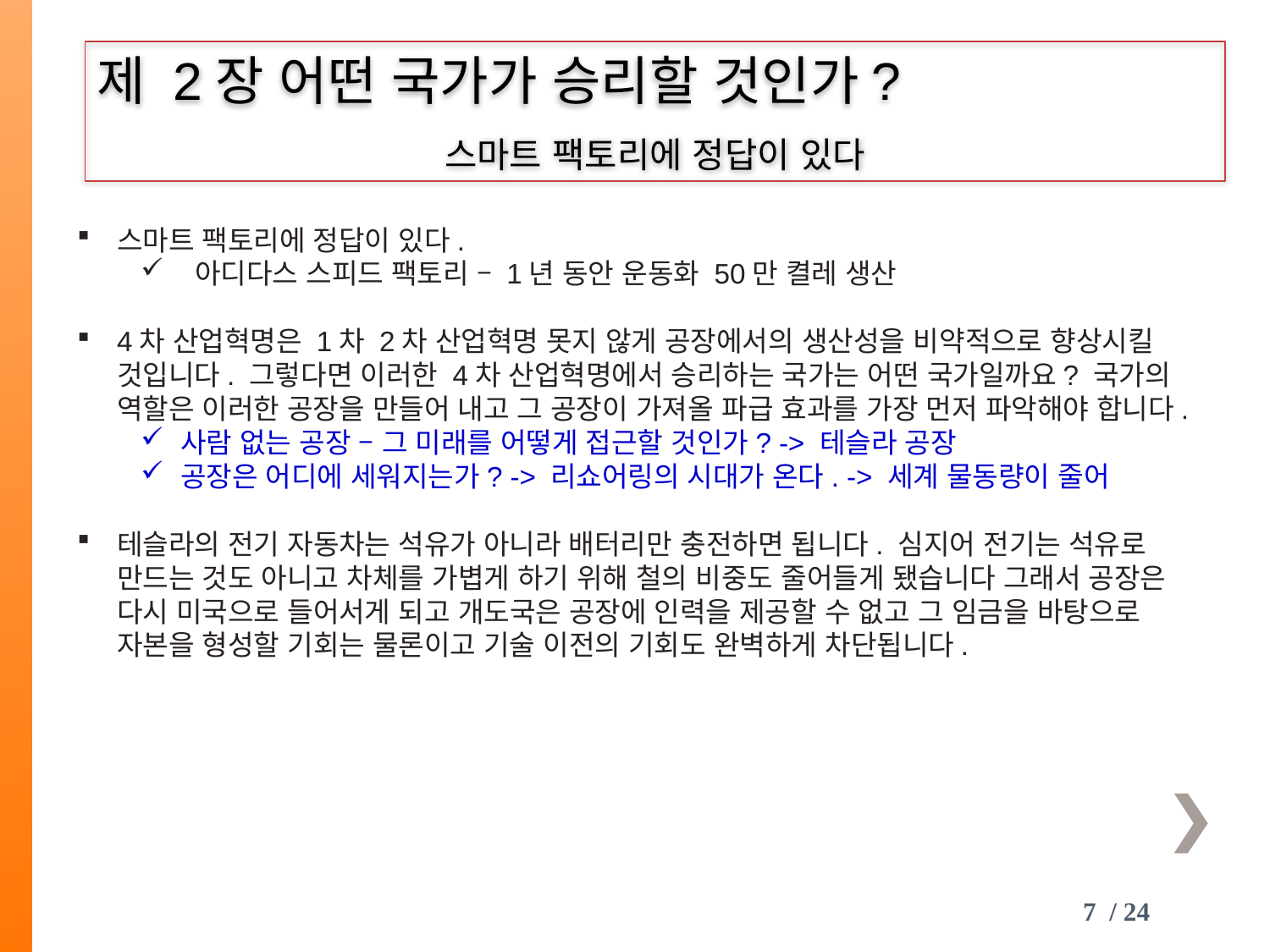

제 2장 어떤 국가가 승리할 것인가?

스마트 팩토리에 정답이 있다
스마트 팩토리에 정답이 있다.
 아디다스 스피드 팩토리 – 1년 동안 운동화 50만 켤레 생산

4차 산업혁명은 1차 2차 산업혁명 못지 않게 공장에서의 생산성을 비약적으로 향상시킬 것입니다. 그렇다면 이러한 4차 산업혁명에서 승리하는 국가는 어떤 국가일까요? 국가의 역할은 이러한 공장을 만들어 내고 그 공장이 가져올 파급 효과를 가장 먼저 파악해야 합니다.
사람 없는 공장 – 그 미래를 어떻게 접근할 것인가? -> 테슬라 공장
공장은 어디에 세워지는가? -> 리쇼어링의 시대가 온다. -> 세계 물동량이 줄어

테슬라의 전기 자동차는 석유가 아니라 배터리만 충전하면 됩니다. 심지어 전기는 석유로 만드는 것도 아니고 차체를 가볍게 하기 위해 철의 비중도 줄어들게 됐습니다 그래서 공장은 다시 미국으로 들어서게 되고 개도국은 공장에 인력을 제공할 수 없고 그 임금을 바탕으로 자본을 형성할 기회는 물론이고 기술 이전의 기회도 완벽하게 차단됩니다.

7  / 24